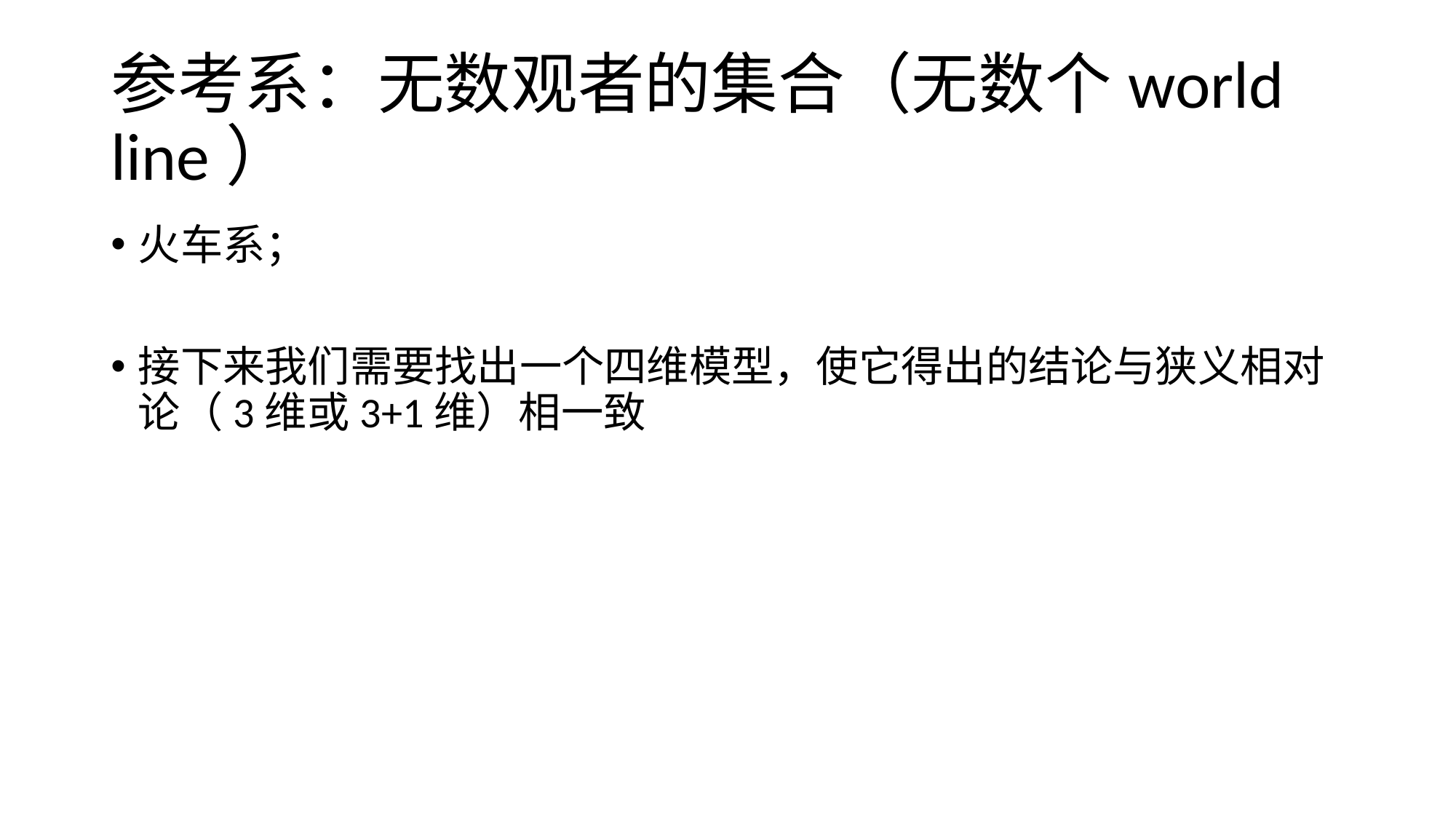

# 参考系：无数观者的集合（无数个world line）
火车系；

接下来我们需要找出一个四维模型，使它得出的结论与狭义相对论（3维或3+1维）相一致